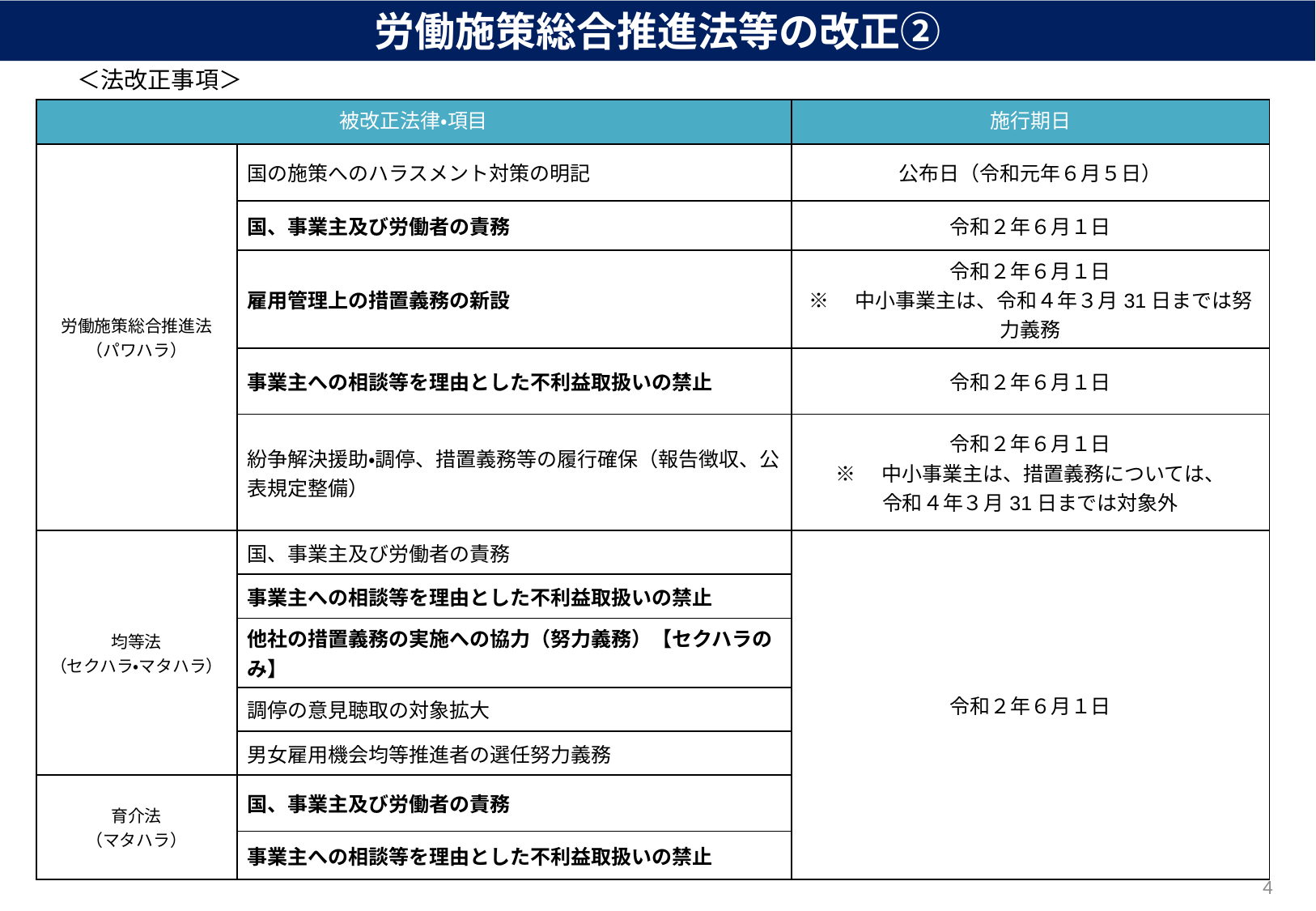

労働施策総合推進法等の改正②
＜法改正事項＞
| 被改正法律・項目 |  | 施行期日 |
| --- | --- | --- |
| 労働施策総合推進法 （パワハラ） | 国の施策へのハラスメント対策の明記 | 公布日（令和元年６月５日） |
|  | 国、事業主及び労働者の責務 | 令和２年６月１日 |
|  | 雇用管理上の措置義務の新設 | 令和２年６月１日 ※　中小事業主は、令和４年３月31日までは努力義務 |
|  | 事業主への相談等を理由とした不利益取扱いの禁止 | 令和２年６月１日 |
|  | 紛争解決援助・調停、措置義務等の履行確保（報告徴収、公表規定整備） | 令和２年６月１日 ※　中小事業主は、措置義務については、 令和４年３月31日までは対象外 |
| 均等法 （セクハラ・マタハラ） | 国、事業主及び労働者の責務 | 令和２年６月１日 |
|  | 事業主への相談等を理由とした不利益取扱いの禁止 |  |
|  | 他社の措置義務の実施への協力（努力義務）【セクハラのみ】 |  |
|  | 調停の意見聴取の対象拡大 |  |
|  | 男女雇用機会均等推進者の選任努力義務 |  |
| 育介法 （マタハラ） | 国、事業主及び労働者の責務 |  |
|  | 事業主への相談等を理由とした不利益取扱いの禁止 |  |
4